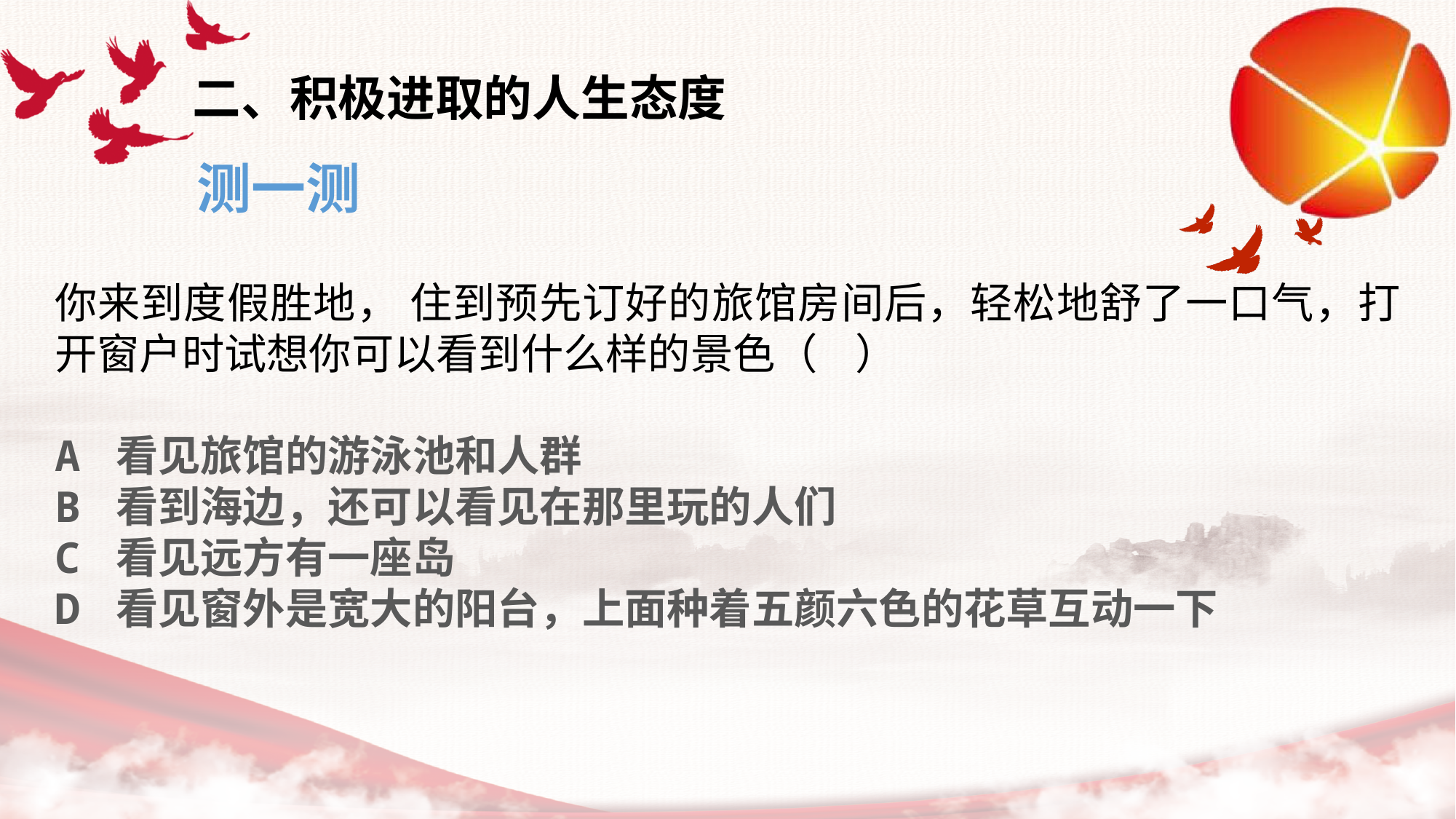

二、积极进取的人生态度
测一测
你来到度假胜地， 住到预先订好的旅馆房间后，轻松地舒了一口气，打开窗户时试想你可以看到什么样的景色（    ）

A 看见旅馆的游泳池和人群
B 看到海边，还可以看见在那里玩的人们
C 看见远方有一座岛
D 看见窗外是宽大的阳台，上面种着五颜六色的花草互动一下